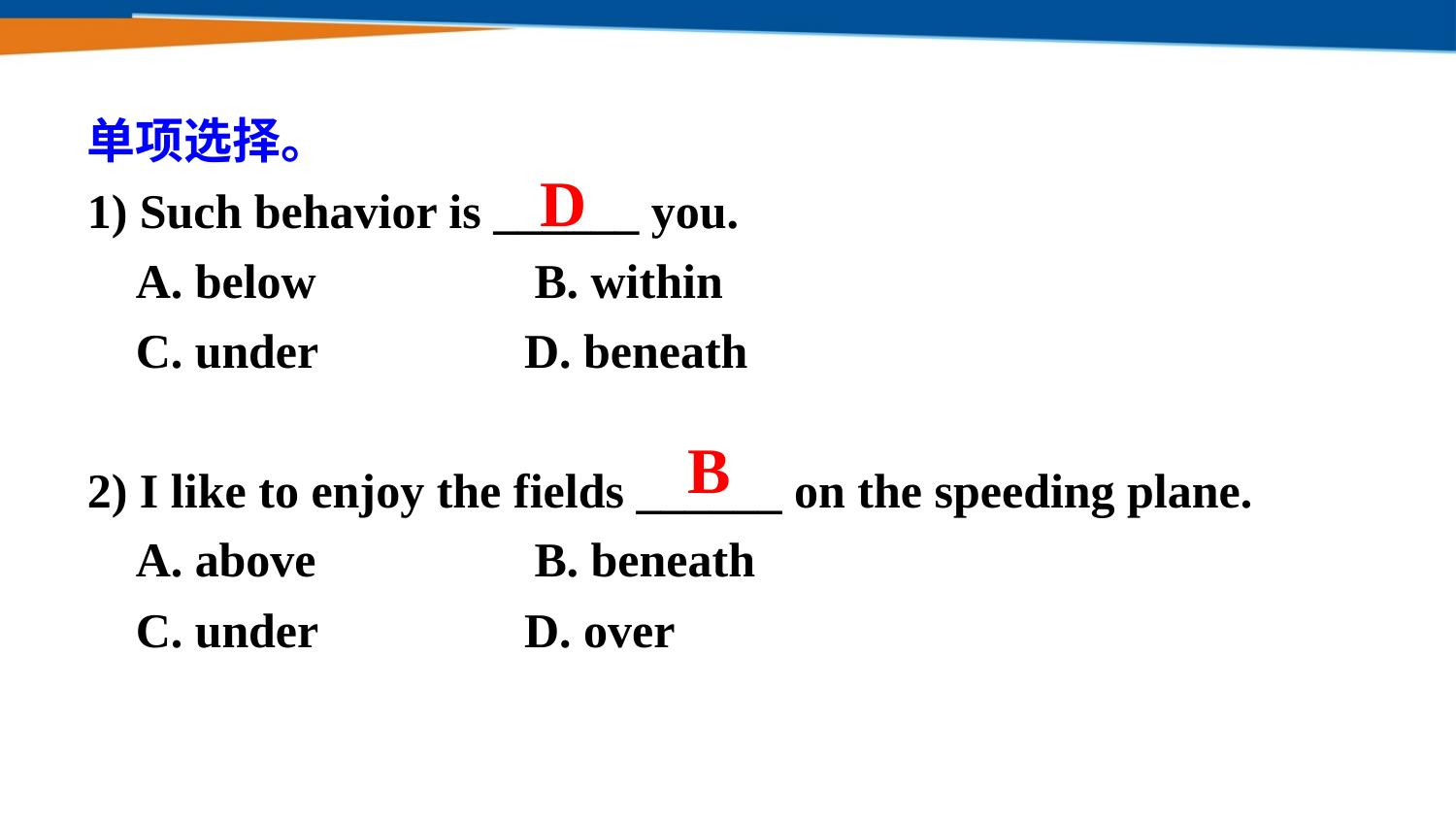

单项选择。
1) Such behavior is ______ you.
    A. below                  B. within
    C. under                 D. beneath

2) I like to enjoy the fields ______ on the speeding plane.
    A. above                  B. beneath
    C. under                 D. over
D
B